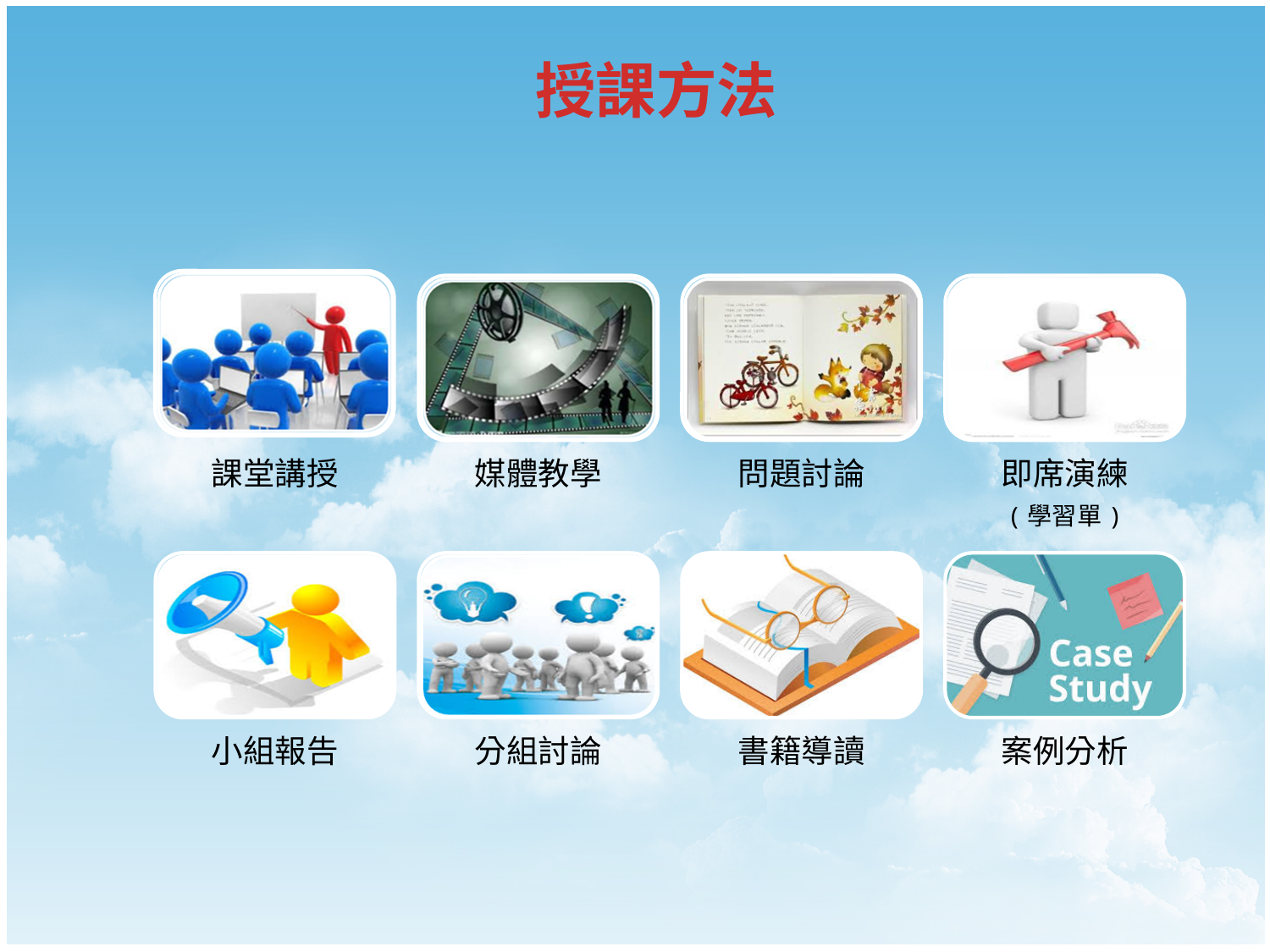

# 授課方法
課堂講授
媒體教學
問題討論
即席演練
(學習單)
小組報告
分組討論
書籍導讀
案例分析